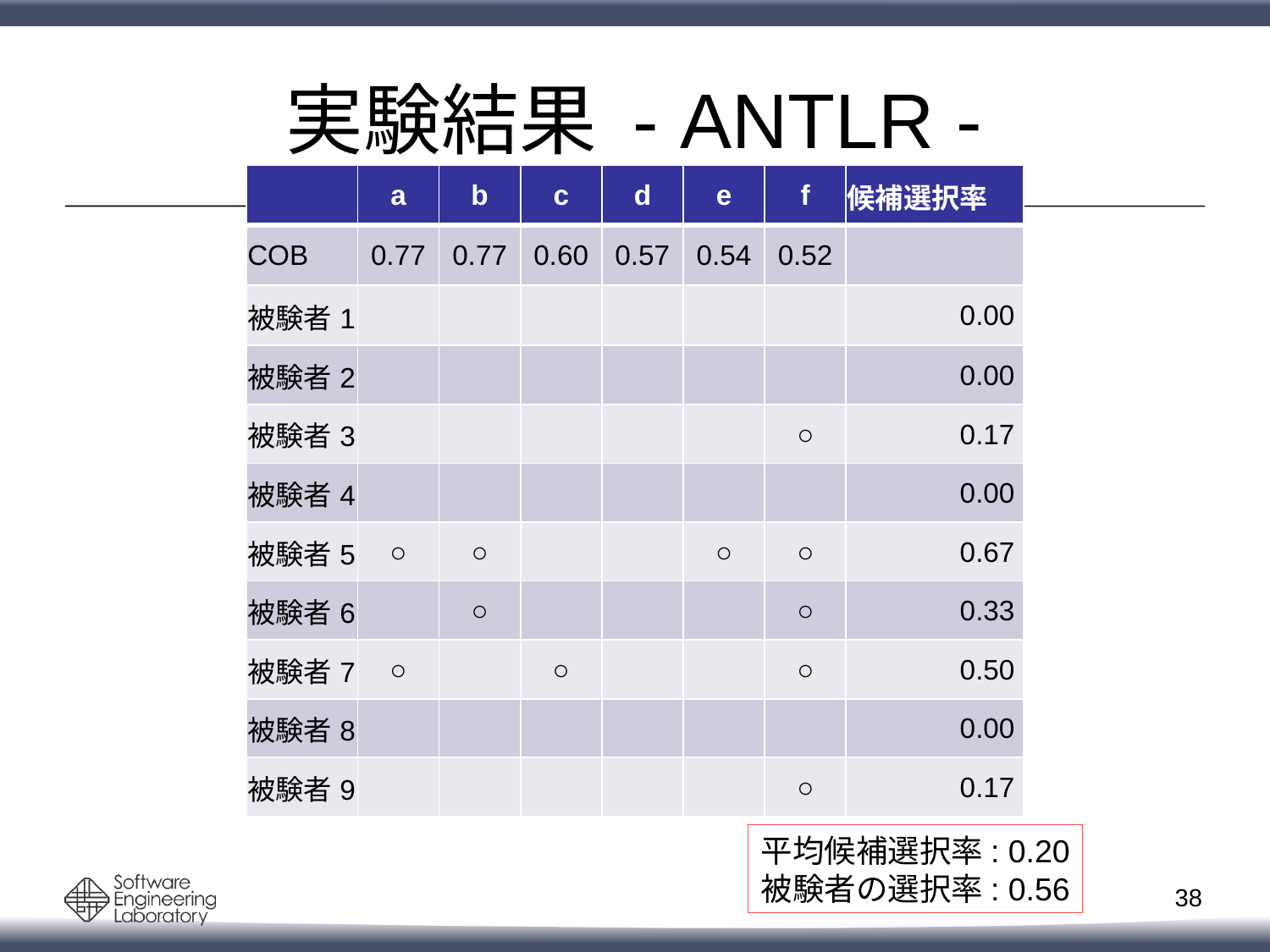

# 実験結果 - ANTLR -
|  | a | b | c | d | e | f | 候補選択率 |
| --- | --- | --- | --- | --- | --- | --- | --- |
| COB | 0.77 | 0.77 | 0.60 | 0.57 | 0.54 | 0.52 |  |
| 被験者1 |  |  |  |  |  |  | 0.00 |
| 被験者2 |  |  |  |  |  |  | 0.00 |
| 被験者3 |  |  |  |  |  | ○ | 0.17 |
| 被験者4 |  |  |  |  |  |  | 0.00 |
| 被験者5 | ○ | ○ |  |  | ○ | ○ | 0.67 |
| 被験者6 |  | ○ |  |  |  | ○ | 0.33 |
| 被験者7 | ○ |  | ○ |  |  | ○ | 0.50 |
| 被験者8 |  |  |  |  |  |  | 0.00 |
| 被験者9 |  |  |  |  |  | ○ | 0.17 |
平均候補選択率: 0.20
被験者の選択率: 0.56
38